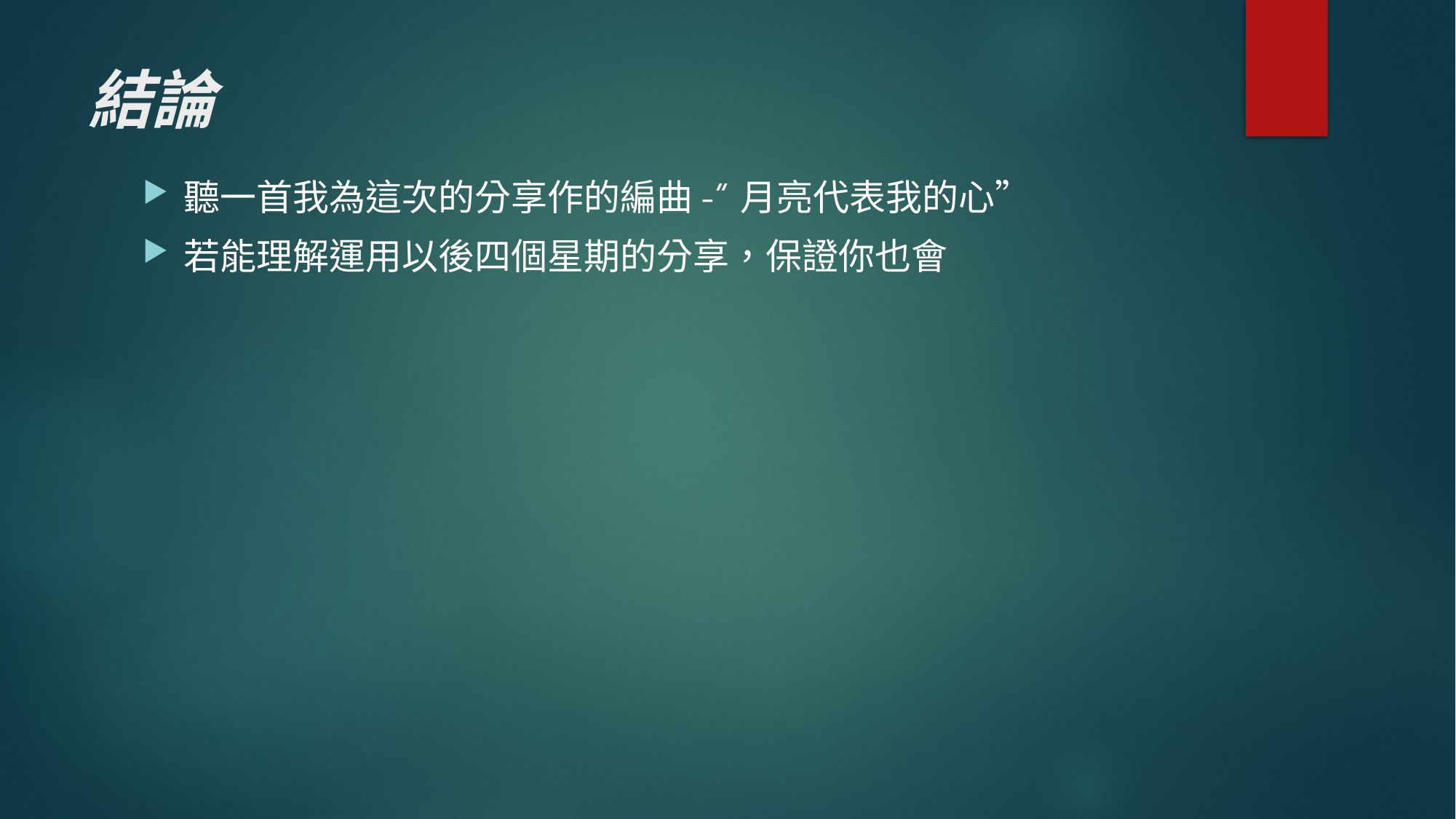

# 結論
聽一首我為這次的分享作的編曲-”月亮代表我的心”
若能理解運用以後四個星期的分享，保證你也會